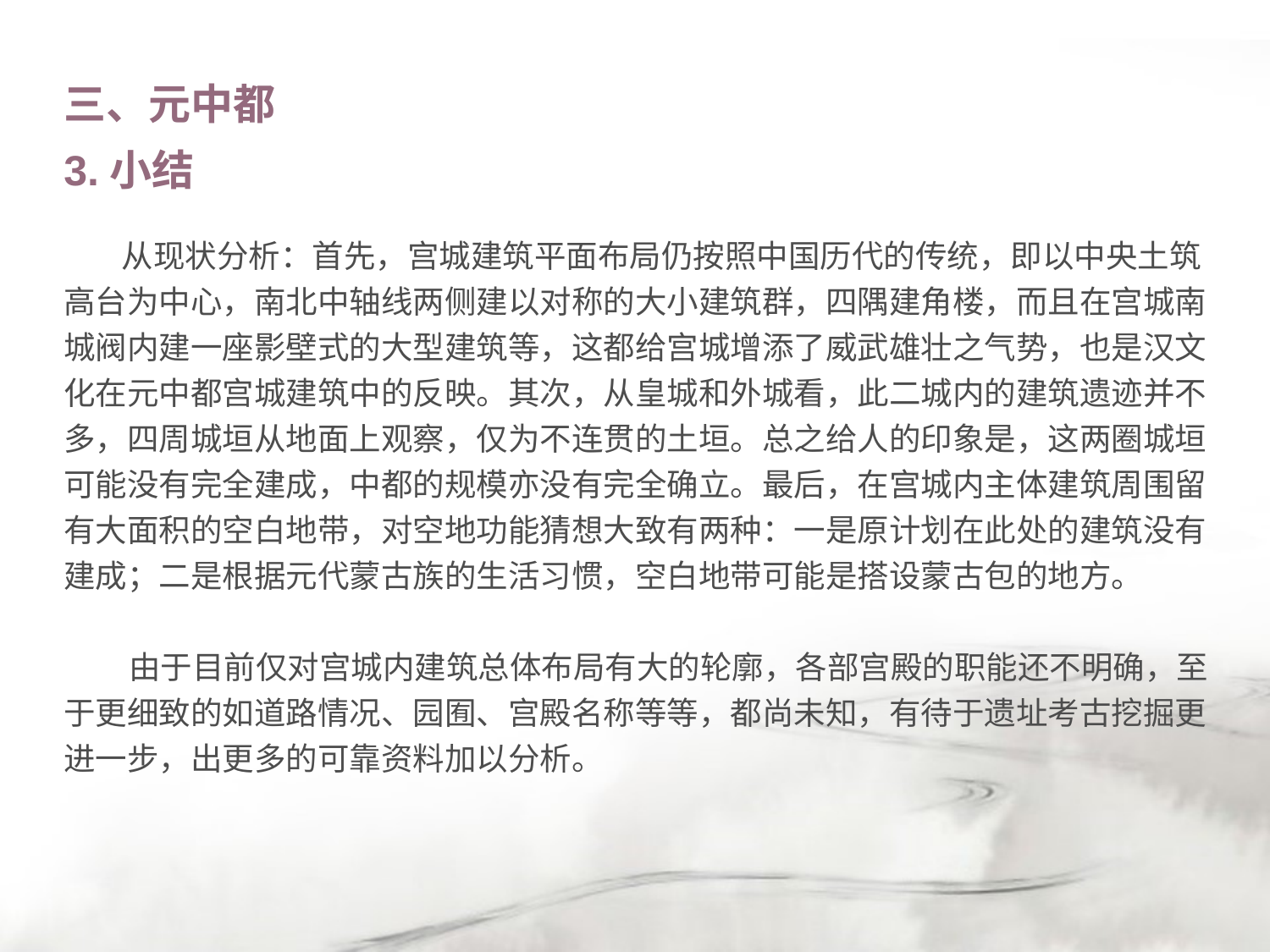

三、元中都
3.小结
       从现状分析：首先，宫城建筑平面布局仍按照中国历代的传统，即以中央土筑
高台为中心，南北中轴线两侧建以对称的大小建筑群，四隅建角楼，而且在宫城南
城阀内建一座影壁式的大型建筑等，这都给宫城增添了威武雄壮之气势，也是汉文
化在元中都宫城建筑中的反映。其次，从皇城和外城看，此二城内的建筑遗迹并不
多，四周城垣从地面上观察，仅为不连贯的土垣。总之给人的印象是，这两圈城垣
可能没有完全建成，中都的规模亦没有完全确立。最后，在宫城内主体建筑周围留
有大面积的空白地带，对空地功能猜想大致有两种：一是原计划在此处的建筑没有
建成；二是根据元代蒙古族的生活习惯，空白地带可能是搭设蒙古包的地方。

        由于目前仅对宫城内建筑总体布局有大的轮廓，各部宫殿的职能还不明确，至于更细致的如道路情况、园囿、宫殿名称等等，都尚未知，有待于遗址考古挖掘更进一步，出更多的可靠资料加以分析。